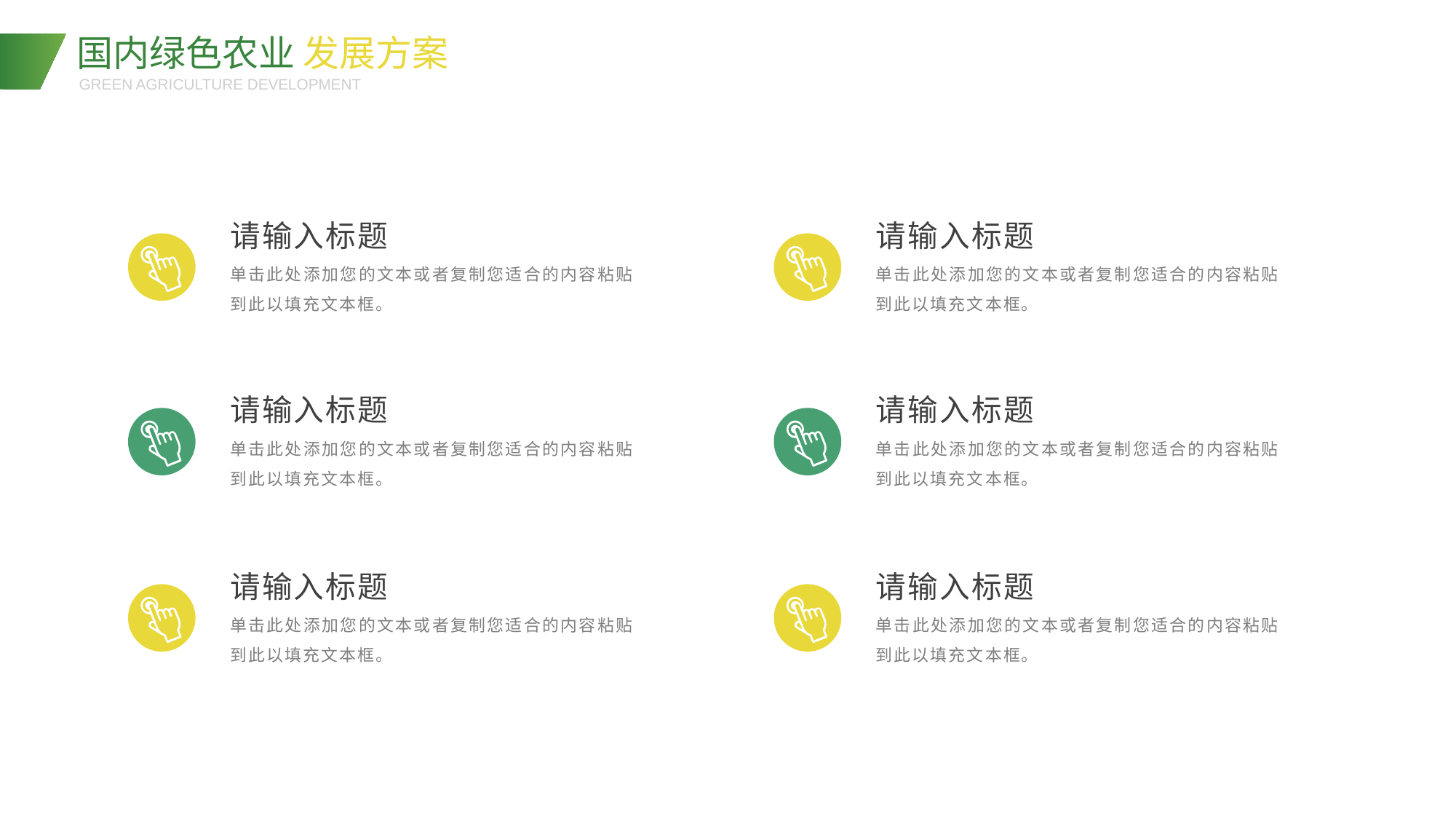

国内绿色农业 发展方案
GREEN AGRICULTURE DEVELOPMENT

请输入标题

单击此处添加您的文本或者复制您适合的内容粘贴到此以填充文本框。
请输入标题

单击此处添加您的文本或者复制您适合的内容粘贴到此以填充文本框。
请输入标题

单击此处添加您的文本或者复制您适合的内容粘贴到此以填充文本框。
请输入标题

单击此处添加您的文本或者复制您适合的内容粘贴到此以填充文本框。
请输入标题

单击此处添加您的文本或者复制您适合的内容粘贴到此以填充文本框。
请输入标题

单击此处添加您的文本或者复制您适合的内容粘贴到此以填充文本框。
行业PPT模板http://www.1ppt.com/hangye/